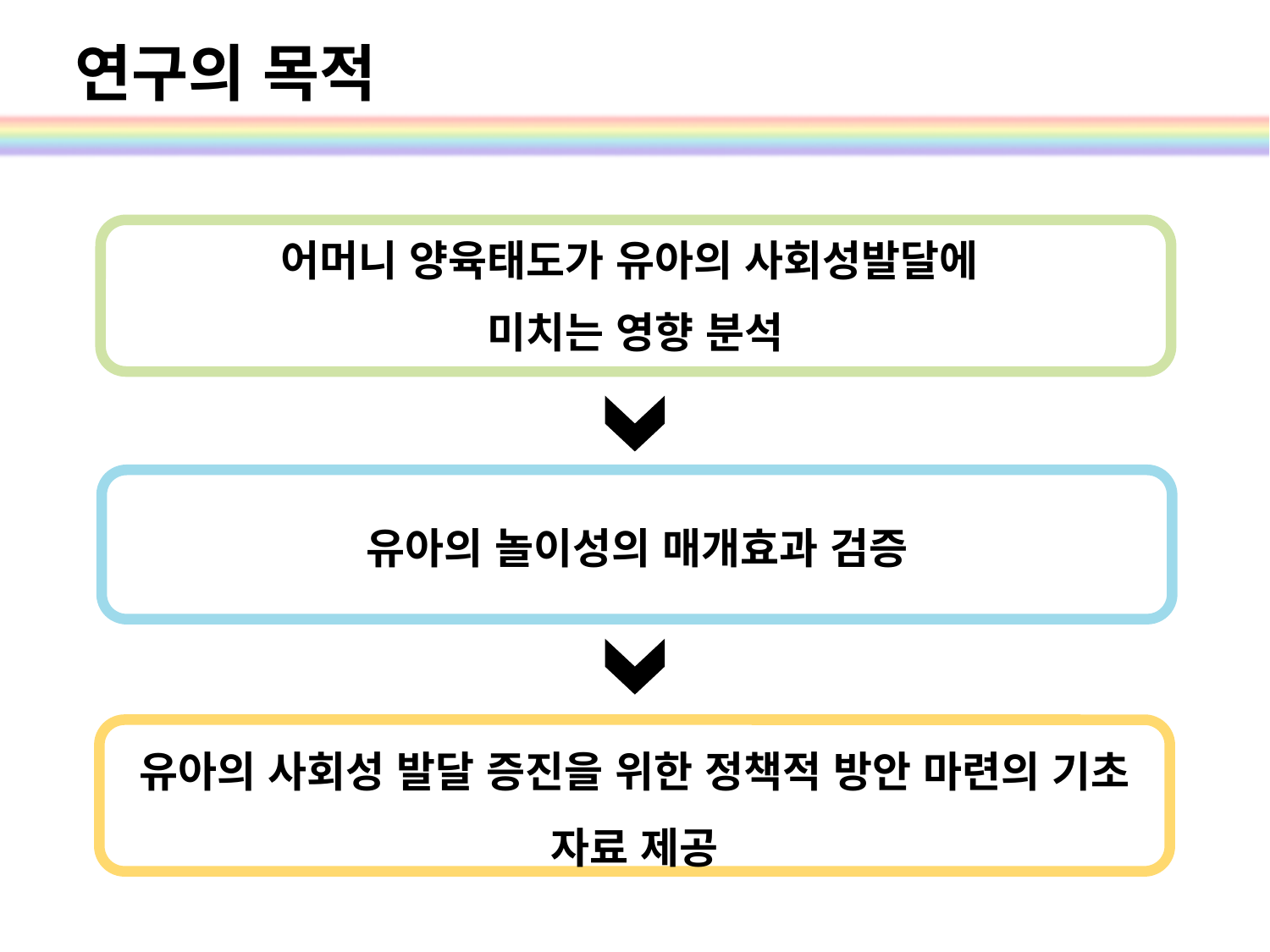

# 연구의 목적
어머니 양육태도가 유아의 사회성발달에
미치는 영향 분석

유아의 놀이성의 매개효과 검증

유아의 사회성 발달 증진을 위한 정책적 방안 마련의 기초 자료 제공